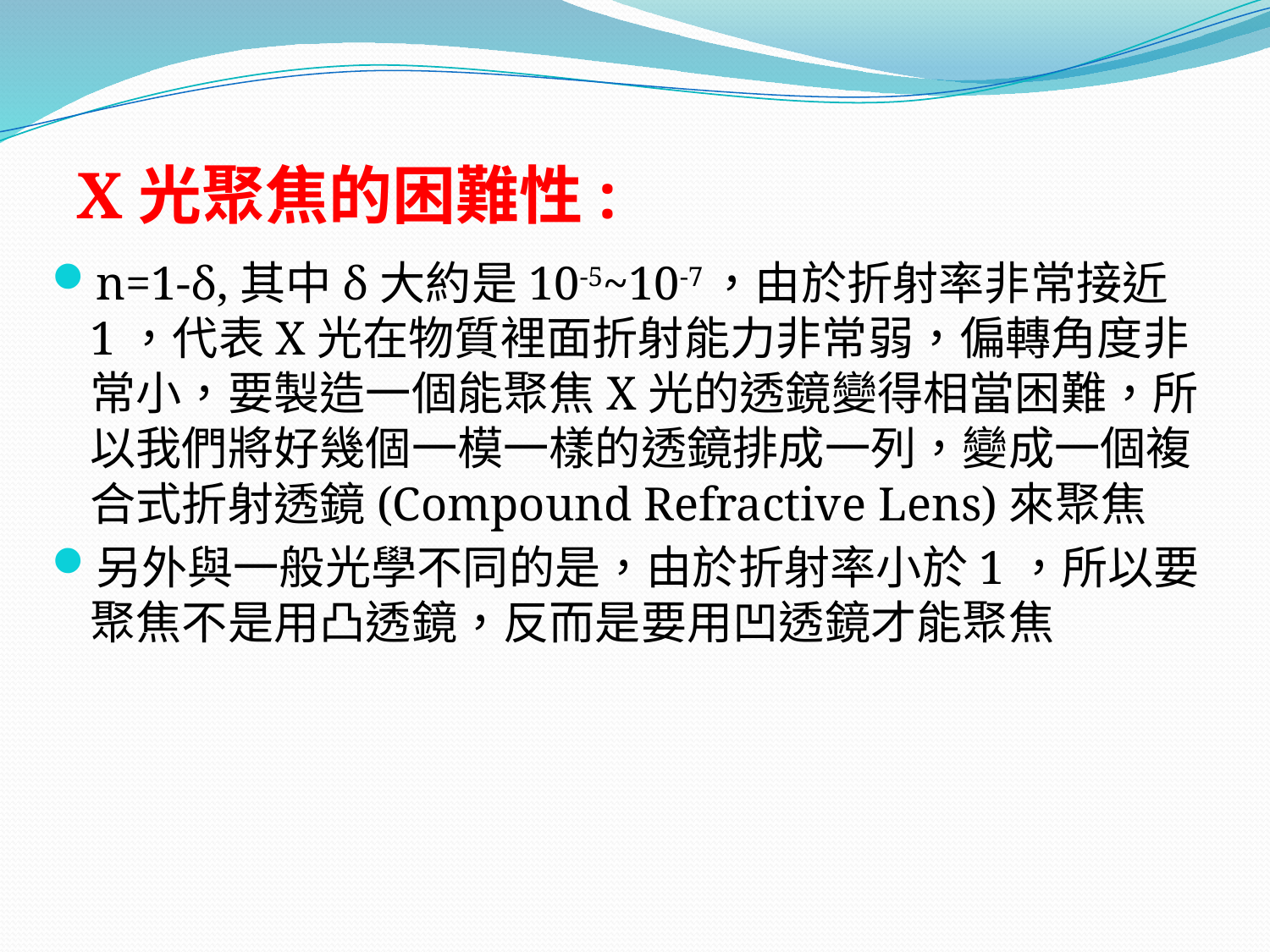

X光聚焦的困難性:
n=1-δ,其中δ大約是10-5~10-7，由於折射率非常接近1，代表X光在物質裡面折射能力非常弱，偏轉角度非常小，要製造一個能聚焦X光的透鏡變得相當困難，所以我們將好幾個一模一樣的透鏡排成一列，變成一個複合式折射透鏡(Compound Refractive Lens)來聚焦
另外與一般光學不同的是，由於折射率小於1，所以要聚焦不是用凸透鏡，反而是要用凹透鏡才能聚焦